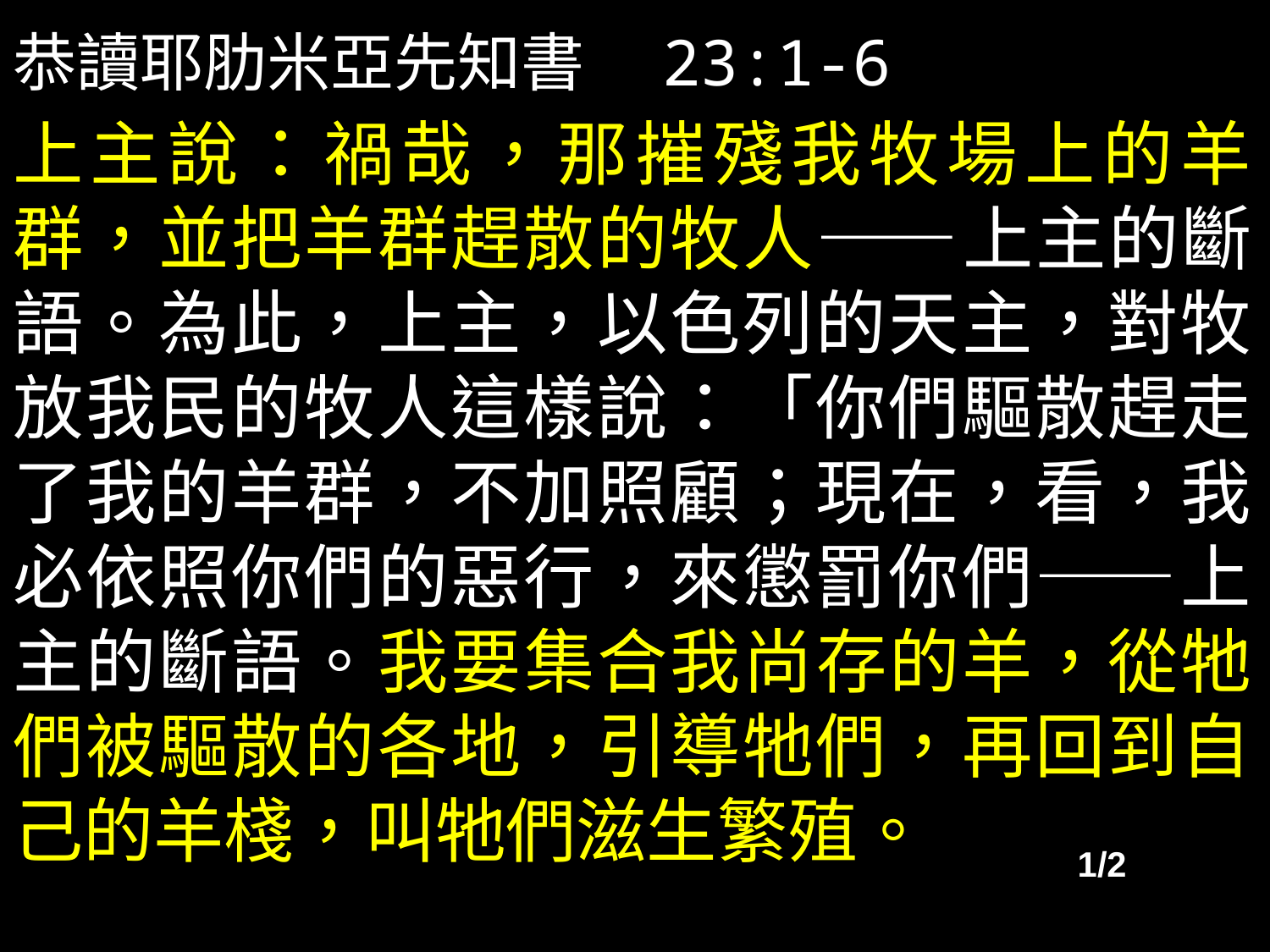

恭讀耶肋米亞先知書　23:1-6
上主說：禍哉，那摧殘我牧場上的羊群，並把羊群趕散的牧人——上主的斷語。為此，上主，以色列的天主，對牧放我民的牧人這樣說：「你們驅散趕走了我的羊群，不加照顧；現在，看，我必依照你們的惡行，來懲罰你們——上主的斷語。我要集合我尚存的羊，從牠們被驅散的各地，引導牠們，再回到自己的羊棧，叫牠們滋生繁殖。
1/2